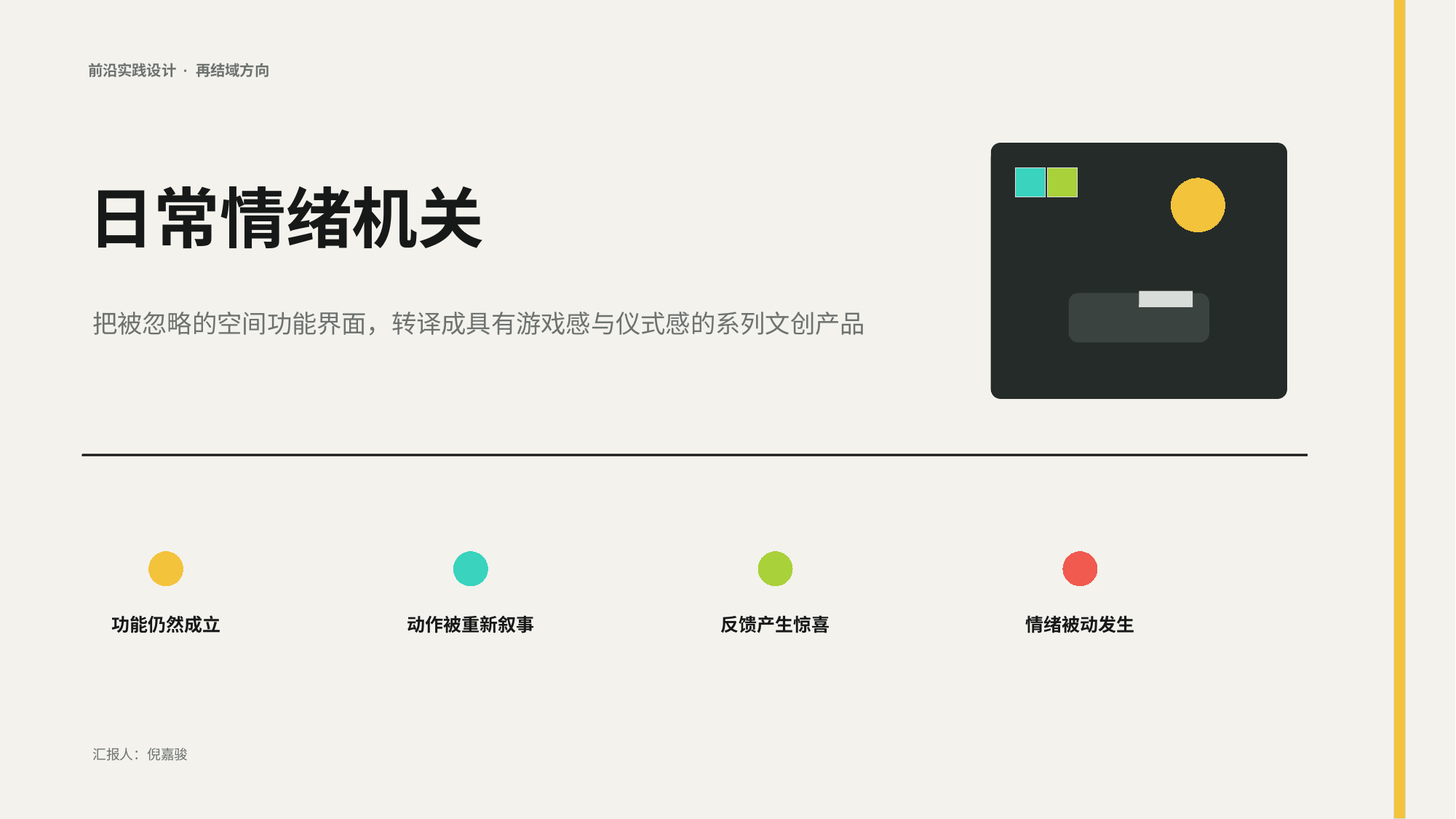

前沿实践设计 · 再结域方向

日常情绪机关

把被忽略的空间功能界面，转译成具有游戏感与仪式感的系列文创产品

功能仍然成立
动作被重新叙事
反馈产生惊喜
情绪被动发生
汇报人：倪嘉骏